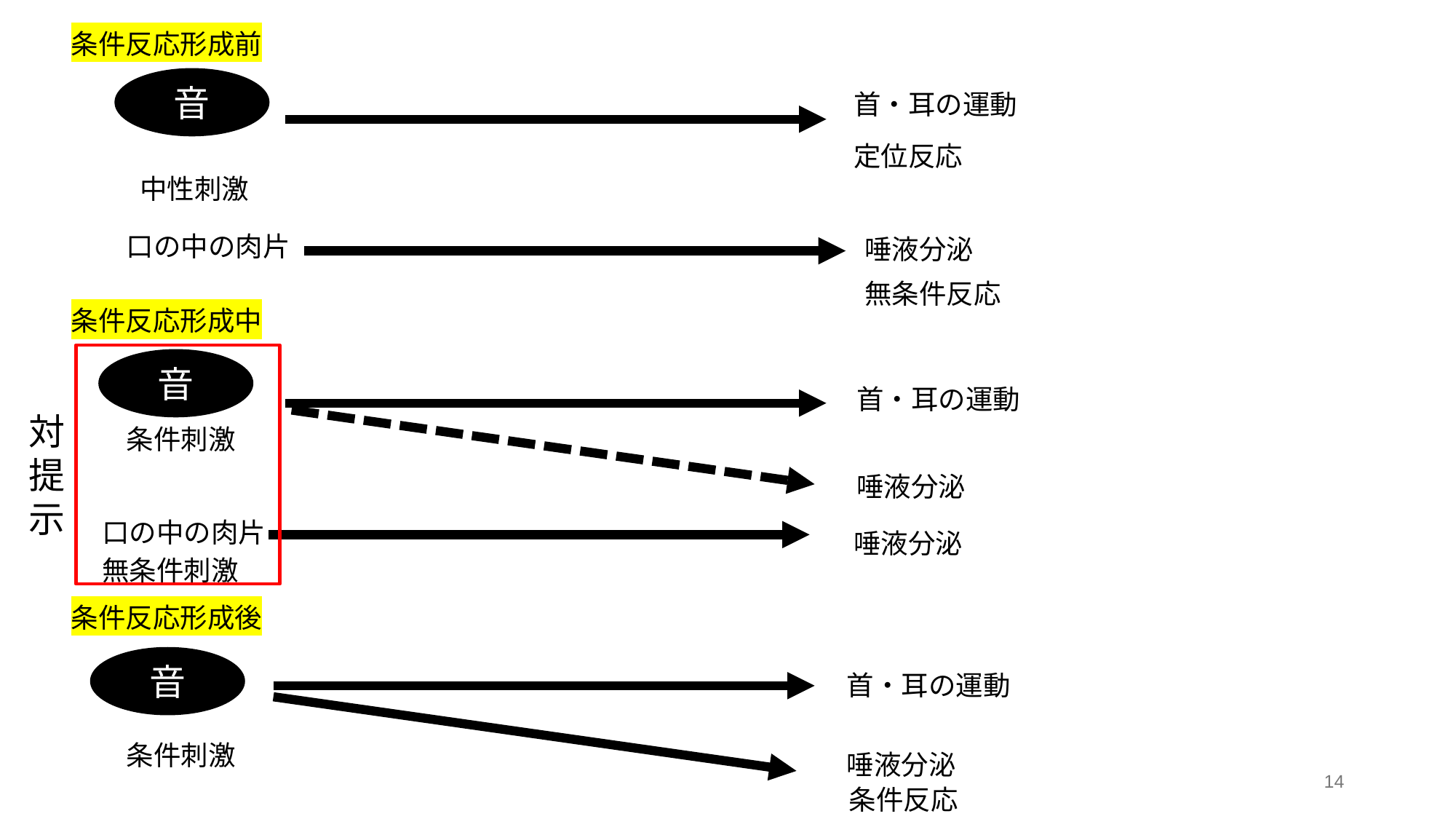

条件反応形成前
音
首・耳の運動
定位反応
中性刺激
口の中の肉片
唾液分泌
無条件反応
条件反応形成中

音
首・耳の運動
対提示
条件刺激
唾液分泌
口の中の肉片
唾液分泌
無条件刺激
条件反応形成後
音
首・耳の運動
条件刺激
唾液分泌
14
条件反応